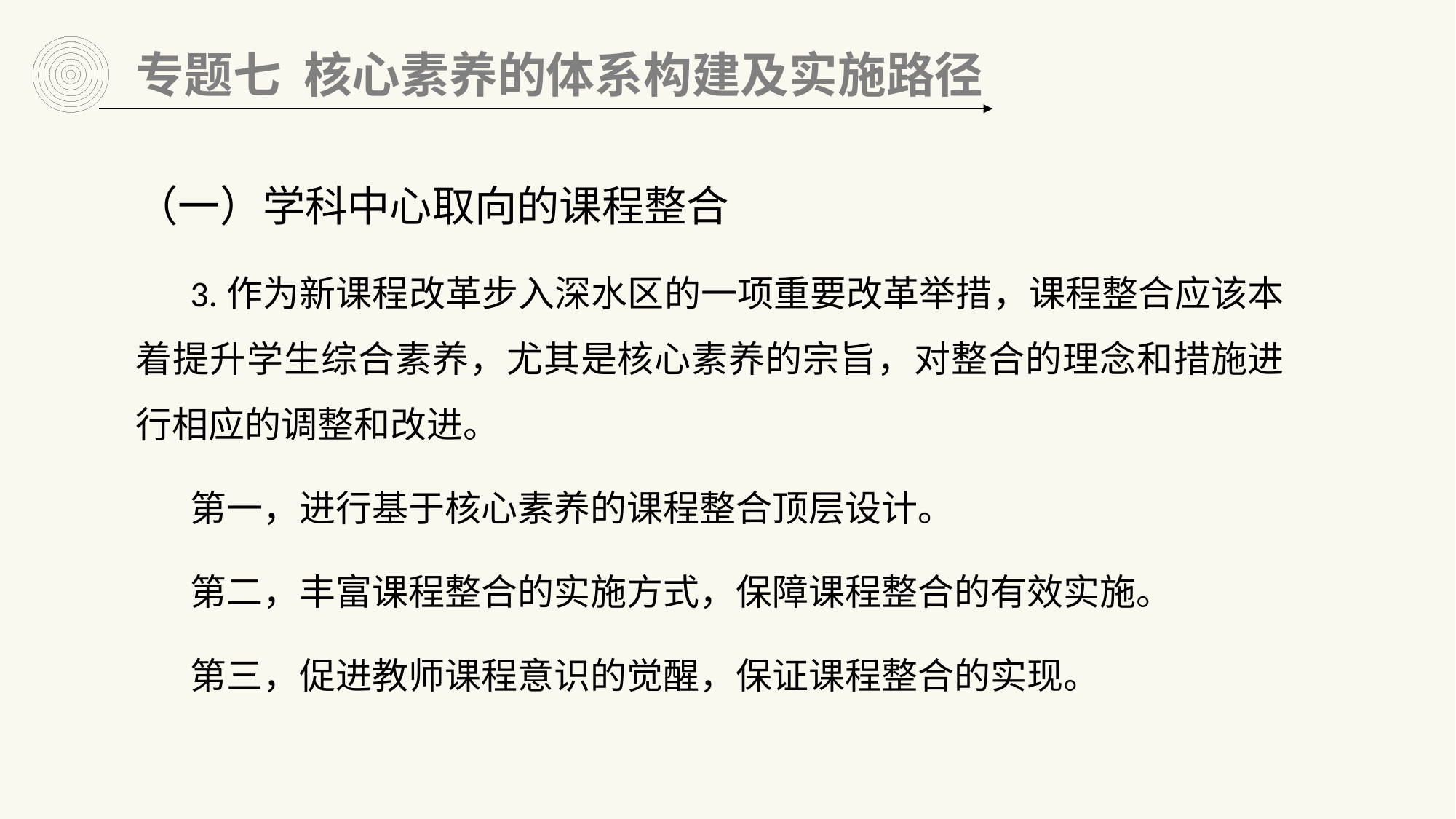

专题七  核心素养的体系构建及实施路径
（一）学科中心取向的课程整合
3.作为新课程改革步入深水区的一项重要改革举措，课程整合应该本着提升学生综合素养，尤其是核心素养的宗旨，对整合的理念和措施进行相应的调整和改进。
第一，进行基于核心素养的课程整合顶层设计。
第二，丰富课程整合的实施方式，保障课程整合的有效实施。
第三，促进教师课程意识的觉醒，保证课程整合的实现。